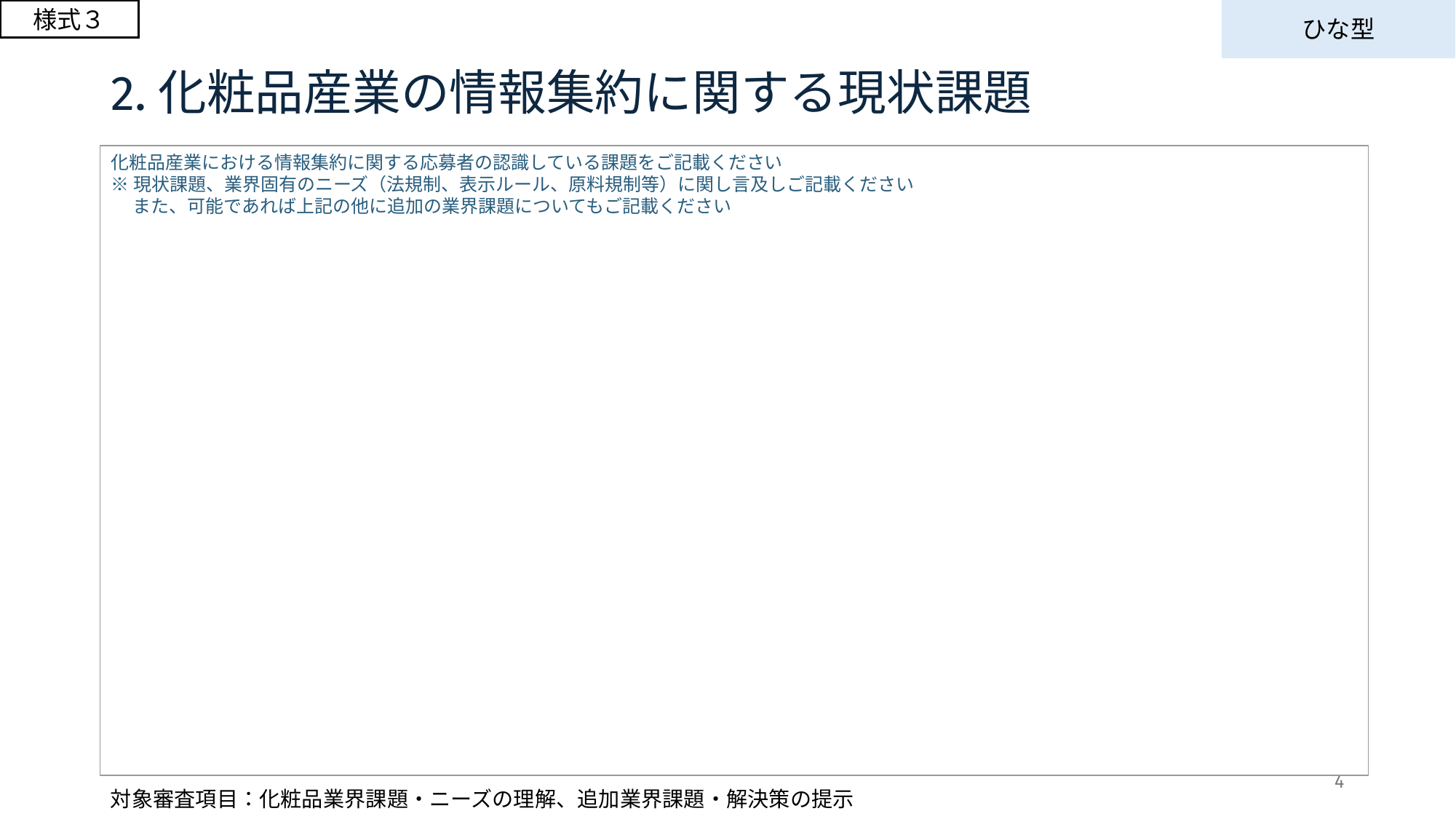

様式３
ひな型
# 2.化粧品産業の情報集約に関する現状課題
化粧品産業における情報集約に関する応募者の認識している課題をご記載ください
※現状課題、業界固有のニーズ（法規制、表示ルール、原料規制等）に関し言及しご記載ください
　 また、可能であれば上記の他に追加の業界課題についてもご記載ください
対象審査項目：化粧品業界課題・ニーズの理解、追加業界課題・解決策の提示